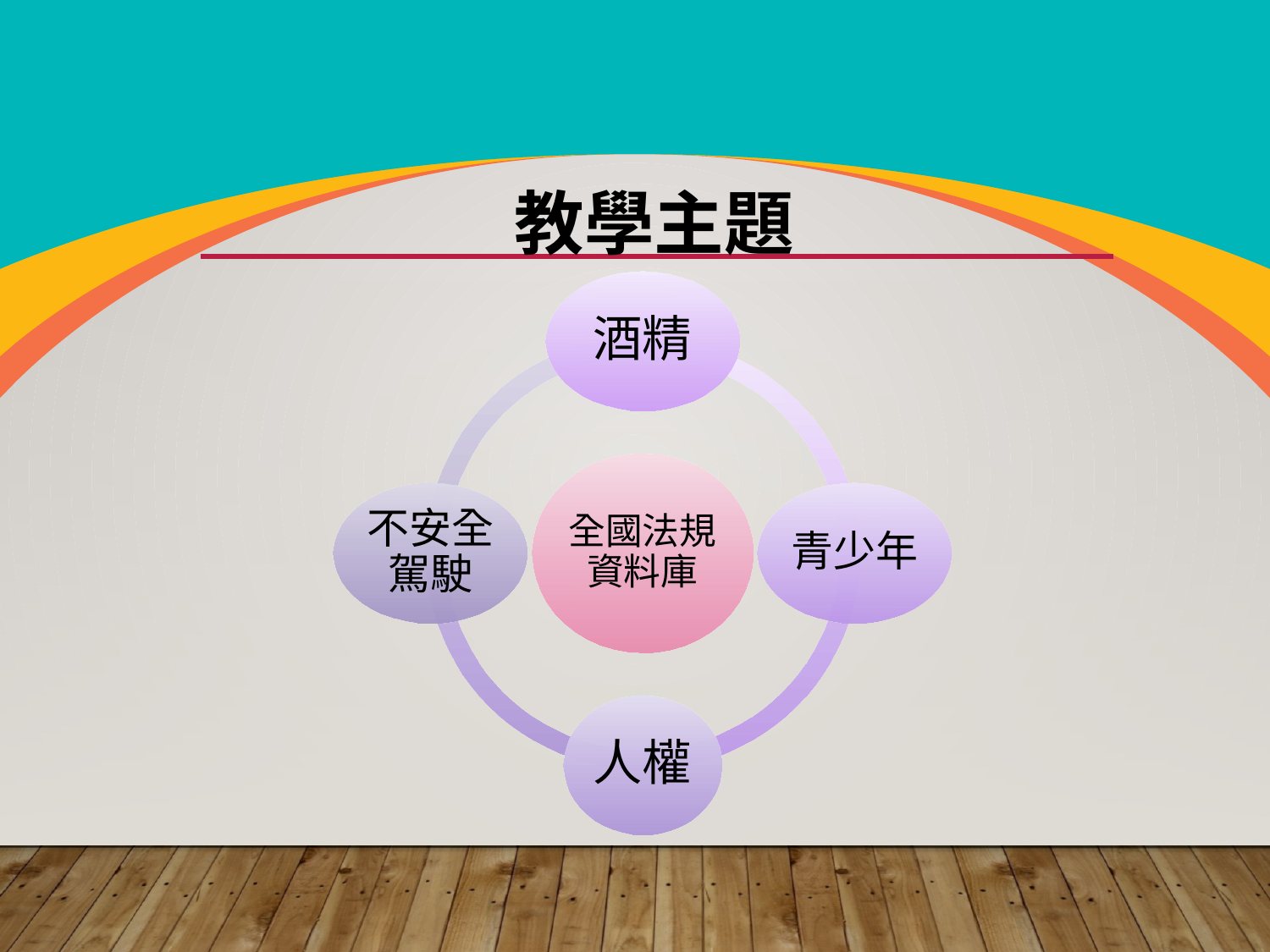

# 教學主題
全國法規資料庫
酒精
青少年
人權
不安全駕駛